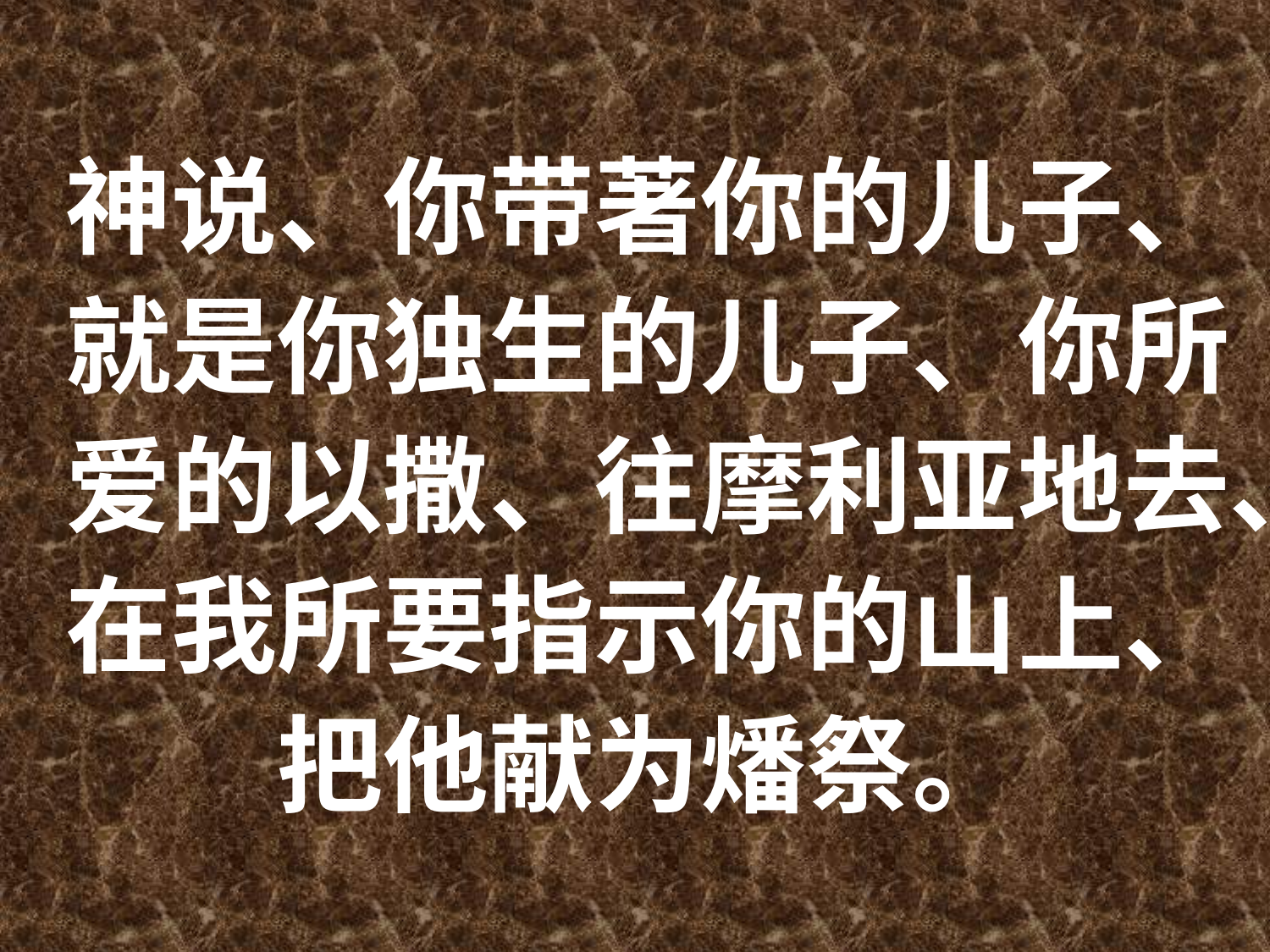

神说、你带著你的儿子、就是你独生的儿子、你所爱的以撒、往摩利亚地去、在我所要指示你的山上、把他献为燔祭。